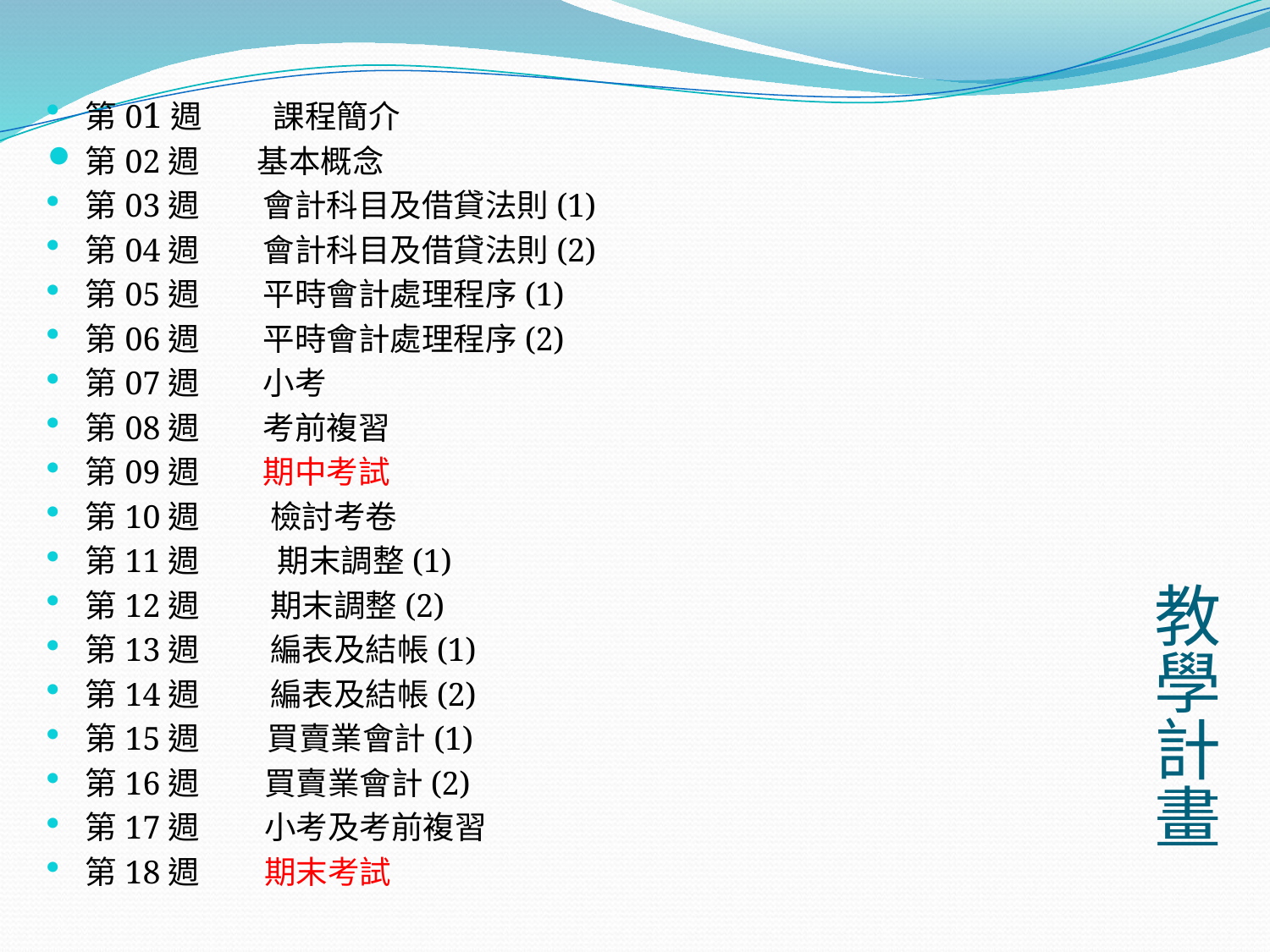

# 教學計畫
第01週　　 課程簡介
第02週        基本概念
第03週　　會計科目及借貸法則(1)
第04週　　會計科目及借貸法則(2)
第05週　　平時會計處理程序(1)
第06週　　平時會計處理程序(2)
第07週　　小考
第08週　　考前複習
第09週　　期中考試
第10週　　 檢討考卷
第11週　　  期末調整(1)
第12週　　 期末調整(2)
第13週　　 編表及結帳(1)
第14週　　 編表及結帳(2)
第15週　     買賣業會計(1)
第16週         買賣業會計(2)
第17週         小考及考前複習
第18週         期末考試